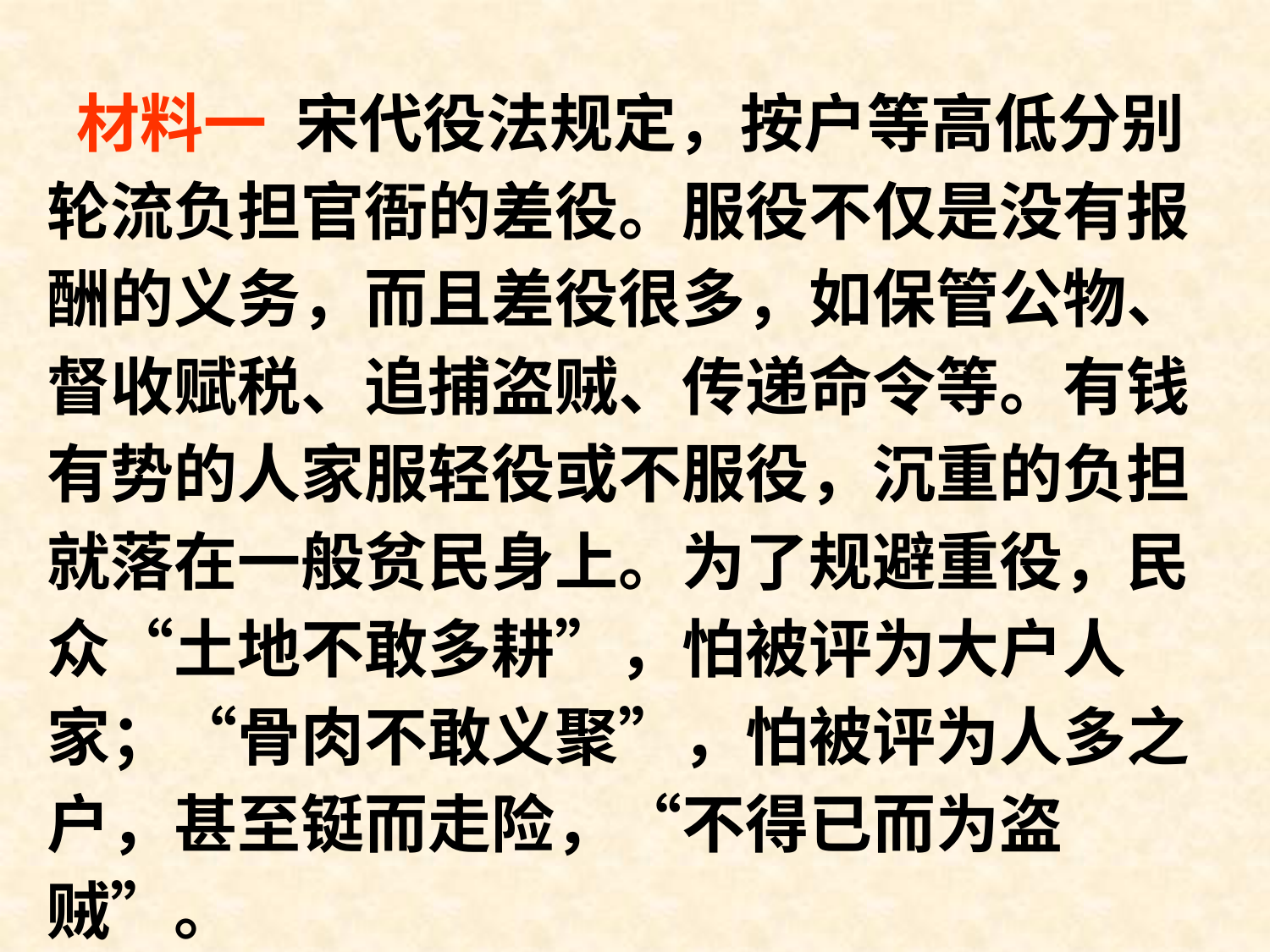

材料一  宋代役法规定，按户等高低分别轮流负担官衙的差役。服役不仅是没有报酬的义务，而且差役很多，如保管公物、督收赋税、追捕盗贼、传递命令等。有钱有势的人家服轻役或不服役，沉重的负担就落在一般贫民身上。为了规避重役，民众“土地不敢多耕”，怕被评为大户人家；“骨肉不敢义聚”，怕被评为人多之户，甚至铤而走险，“不得已而为盗贼”。